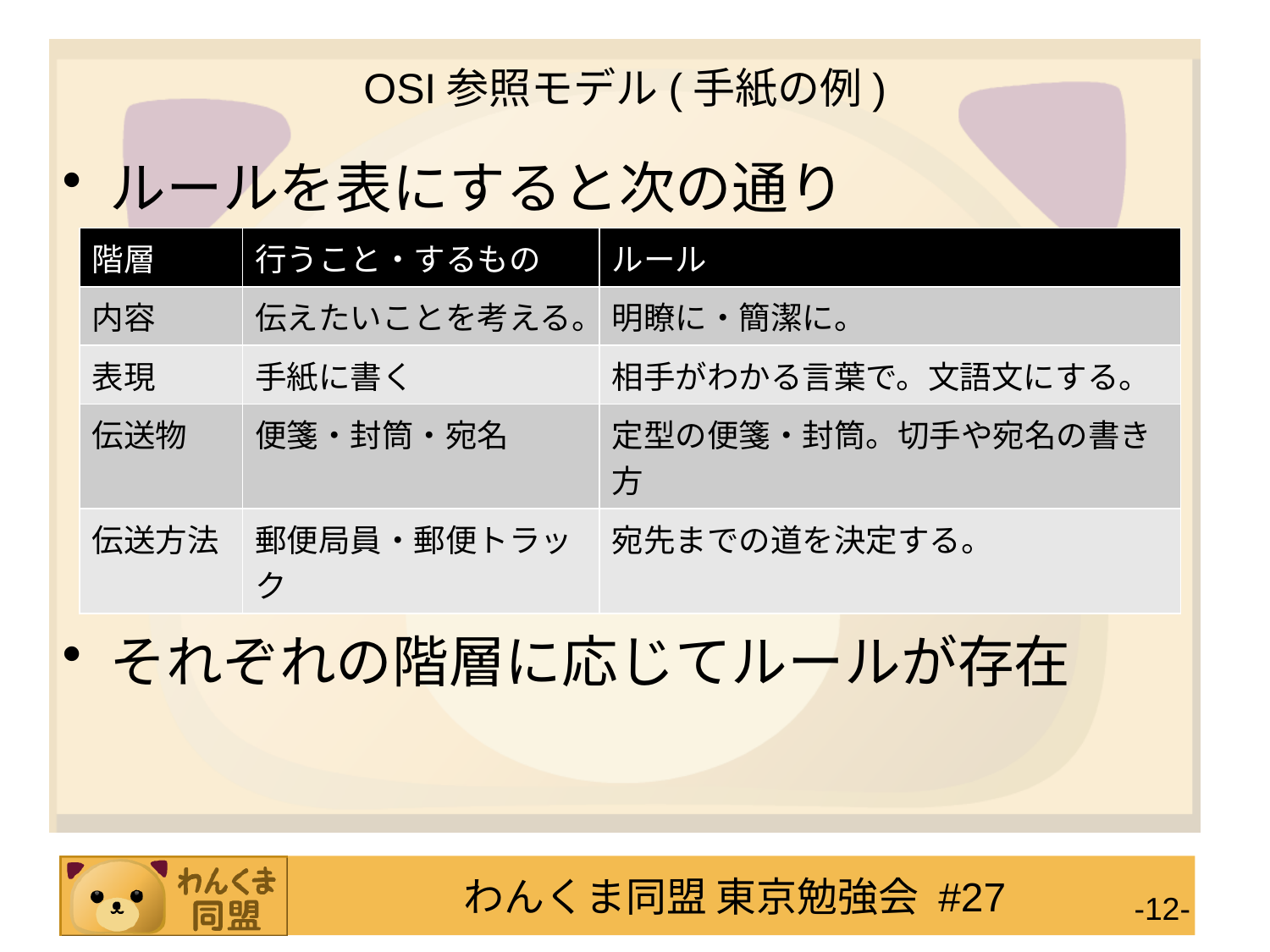

# OSI参照モデル(手紙の例)
ルールを表にすると次の通り

それぞれの階層に応じてルールが存在
| 階層 | 行うこと・するもの | ルール |
| --- | --- | --- |
| 内容 | 伝えたいことを考える。 | 明瞭に・簡潔に。 |
| 表現 | 手紙に書く | 相手がわかる言葉で。文語文にする。 |
| 伝送物 | 便箋・封筒・宛名 | 定型の便箋・封筒。切手や宛名の書き方 |
| 伝送方法 | 郵便局員・郵便トラック | 宛先までの道を決定する。 |